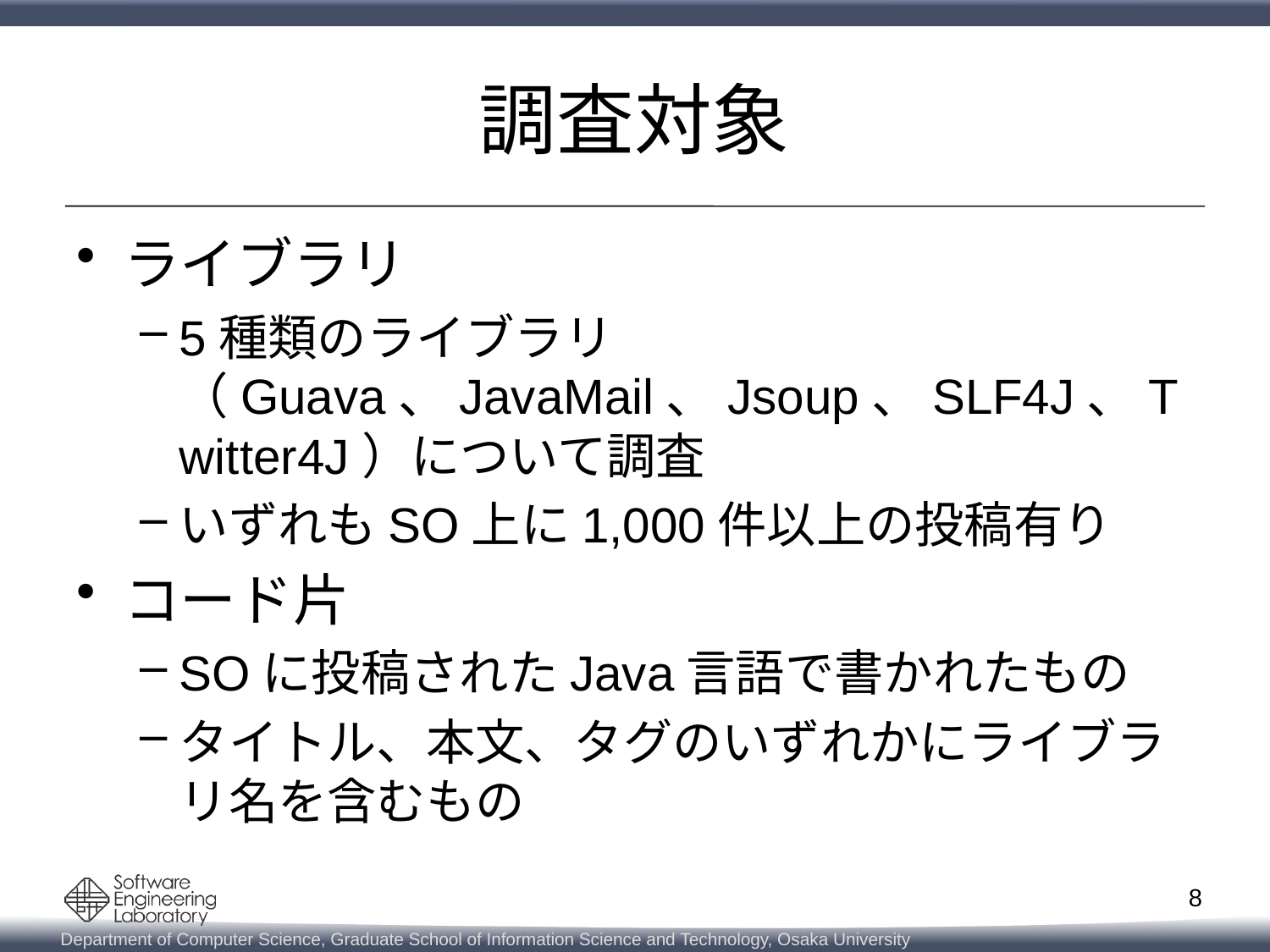

# 調査対象
ライブラリ
5種類のライブラリ（Guava、JavaMail、Jsoup、SLF4J、Twitter4J）について調査
いずれもSO上に1,000件以上の投稿有り
コード片
SOに投稿されたJava言語で書かれたもの
タイトル、本文、タグのいずれかにライブラリ名を含むもの
8